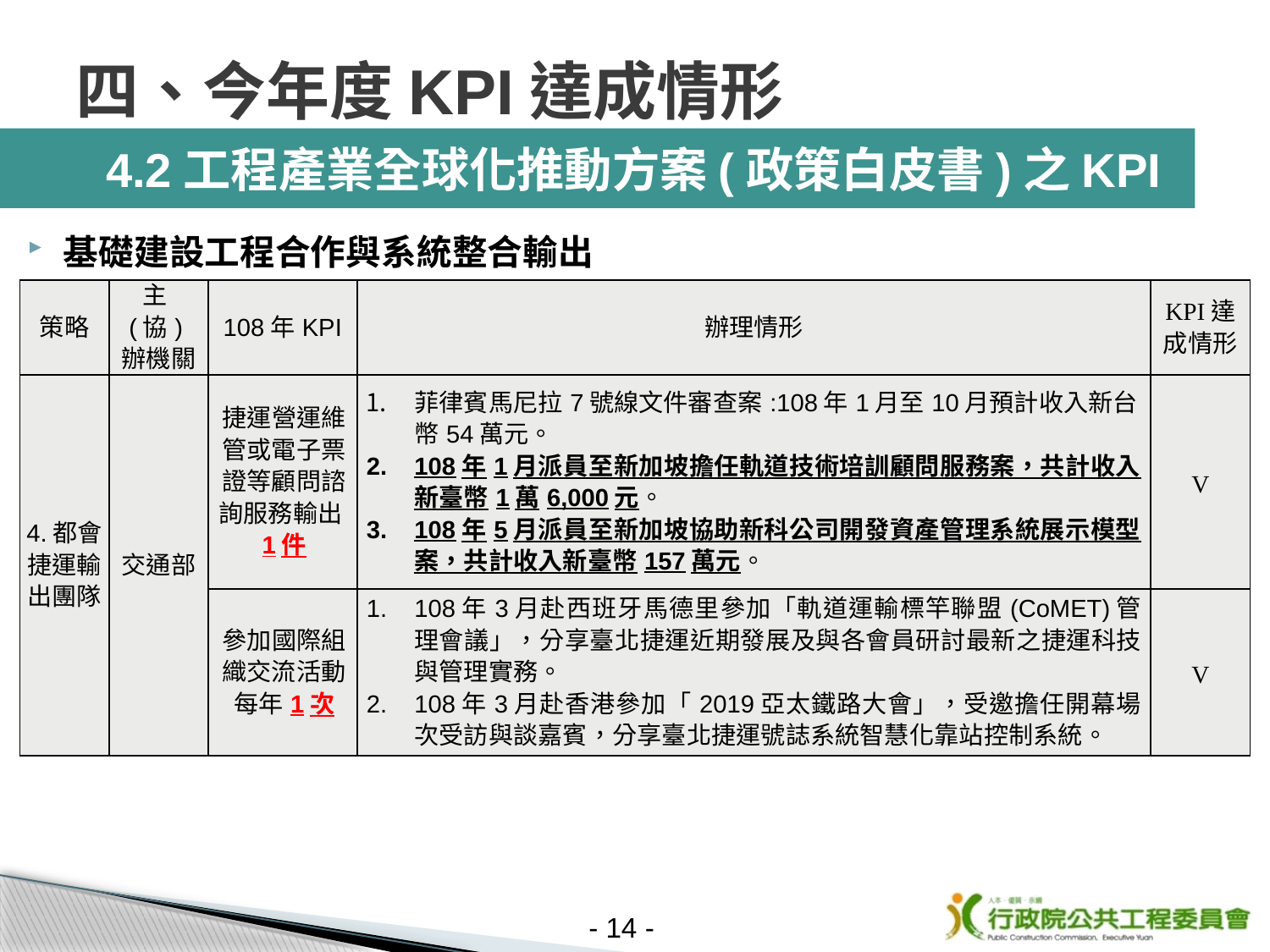

# 四、今年度KPI達成情形
       4.2工程產業全球化推動方案(政策白皮書)之KPI
基礎建設工程合作與系統整合輸出

| 策略 | 主(協)辦機關 | 108年KPI | 辦理情形 | KPI達成情形 |
| --- | --- | --- | --- | --- |
| 4.都會捷運輸出團隊 | 交通部 | 捷運營運維管或電子票證等顧問諮詢服務輸出1件 | 菲律賓馬尼拉7號線文件審查案:108年1月至10月預計收入新台幣54萬元。 108年1月派員至新加坡擔任軌道技術培訓顧問服務案，共計收入新臺幣1萬6,000元。 108年5月派員至新加坡協助新科公司開發資產管理系統展示模型案，共計收入新臺幣157萬元。 | V |
|  |  | 參加國際組織交流活動每年1次 | 108年3月赴西班牙馬德里參加「軌道運輸標竿聯盟(CoMET)管理會議」，分享臺北捷運近期發展及與各會員研討最新之捷運科技與管理實務。 108年3月赴香港參加「2019亞太鐵路大會」，受邀擔任開幕場次受訪與談嘉賓，分享臺北捷運號誌系統智慧化靠站控制系統。 | V |